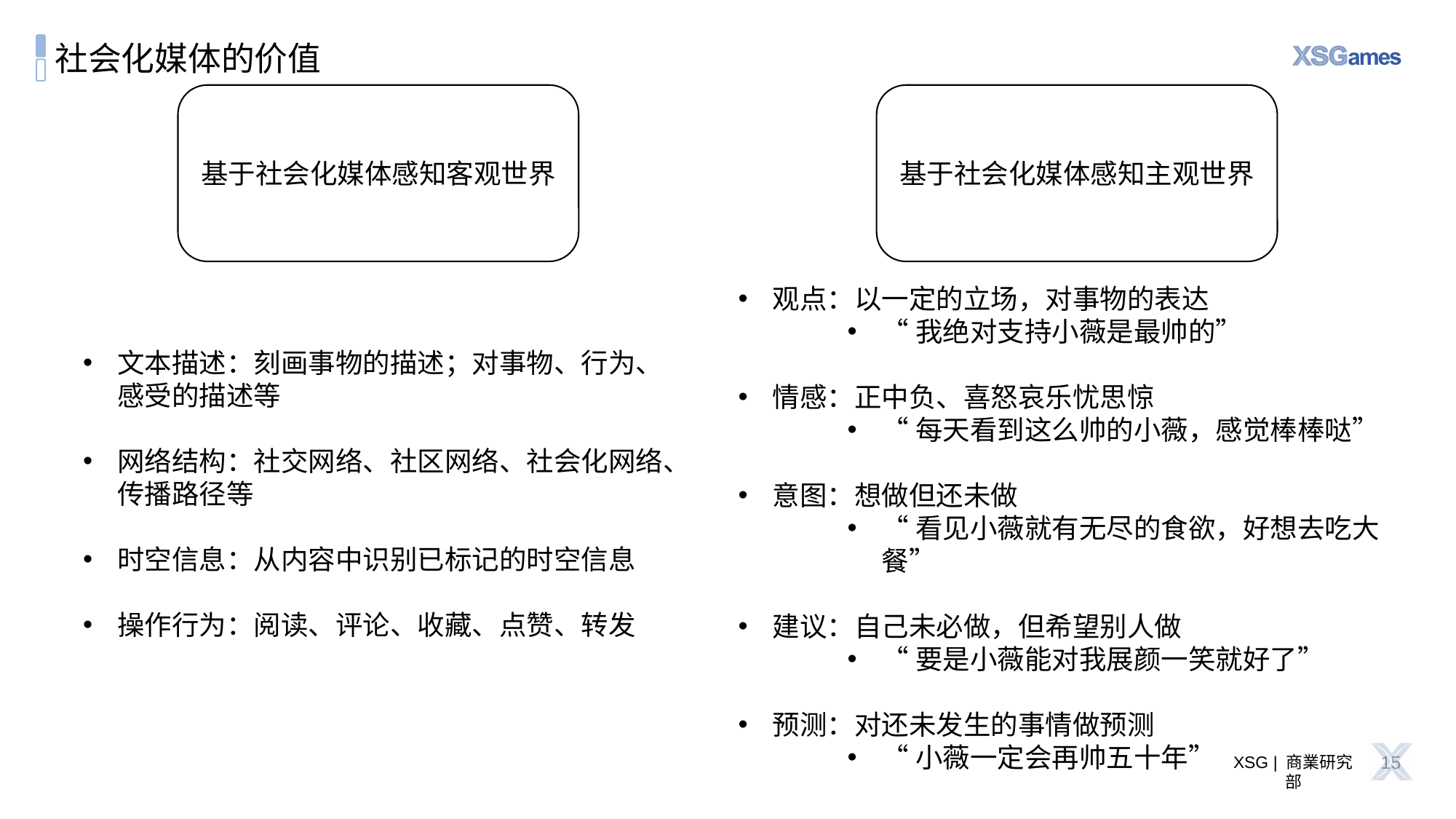

# 社会化媒体的价值
基于社会化媒体感知客观世界
基于社会化媒体感知主观世界
观点：以一定的立场，对事物的表达
“我绝对支持小薇是最帅的”

情感：正中负、喜怒哀乐忧思惊
“每天看到这么帅的小薇，感觉棒棒哒”

意图：想做但还未做
“看见小薇就有无尽的食欲，好想去吃大餐”

建议：自己未必做，但希望别人做
“要是小薇能对我展颜一笑就好了”

预测：对还未发生的事情做预测
“小薇一定会再帅五十年”
文本描述：刻画事物的描述；对事物、行为、感受的描述等

网络结构：社交网络、社区网络、社会化网络、传播路径等

时空信息：从内容中识别已标记的时空信息

操作行为：阅读、评论、收藏、点赞、转发
15